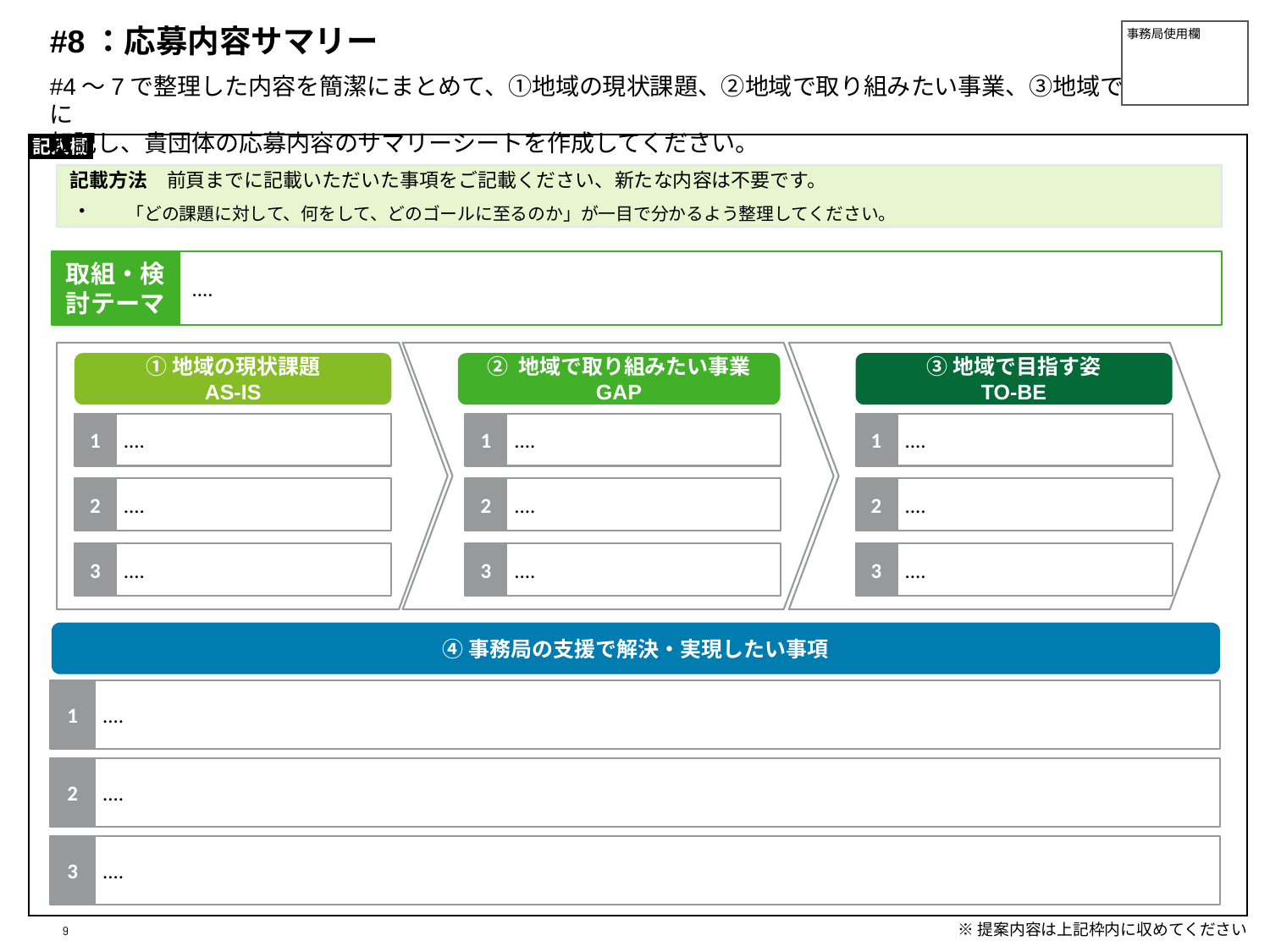

#8：応募内容サマリー
事務局使用欄

# #4～7で整理した内容を簡潔にまとめて、①地域の現状課題、②地域で取り組みたい事業、③地域で目指す姿に 転記し、貴団体の応募内容のサマリーシートを作成してください。

記載方法　前頁までに記載いただいた事項をご記載ください、新たな内容は不要です。
「どの課題に対して、何をして、どのゴールに至るのか」が一目で分かるよう整理してください。
取組・検討テーマ
....

①地域の現状課題
AS-IS
② 地域で取り組みたい事業
GAP
③地域で目指す姿
TO-BE
1
....
1
....
1
....
2
....
2
....
2
....
3
....
3
....
3
....
④事務局の支援で解決・実現したい事項
1
....
2
....
3
....
9